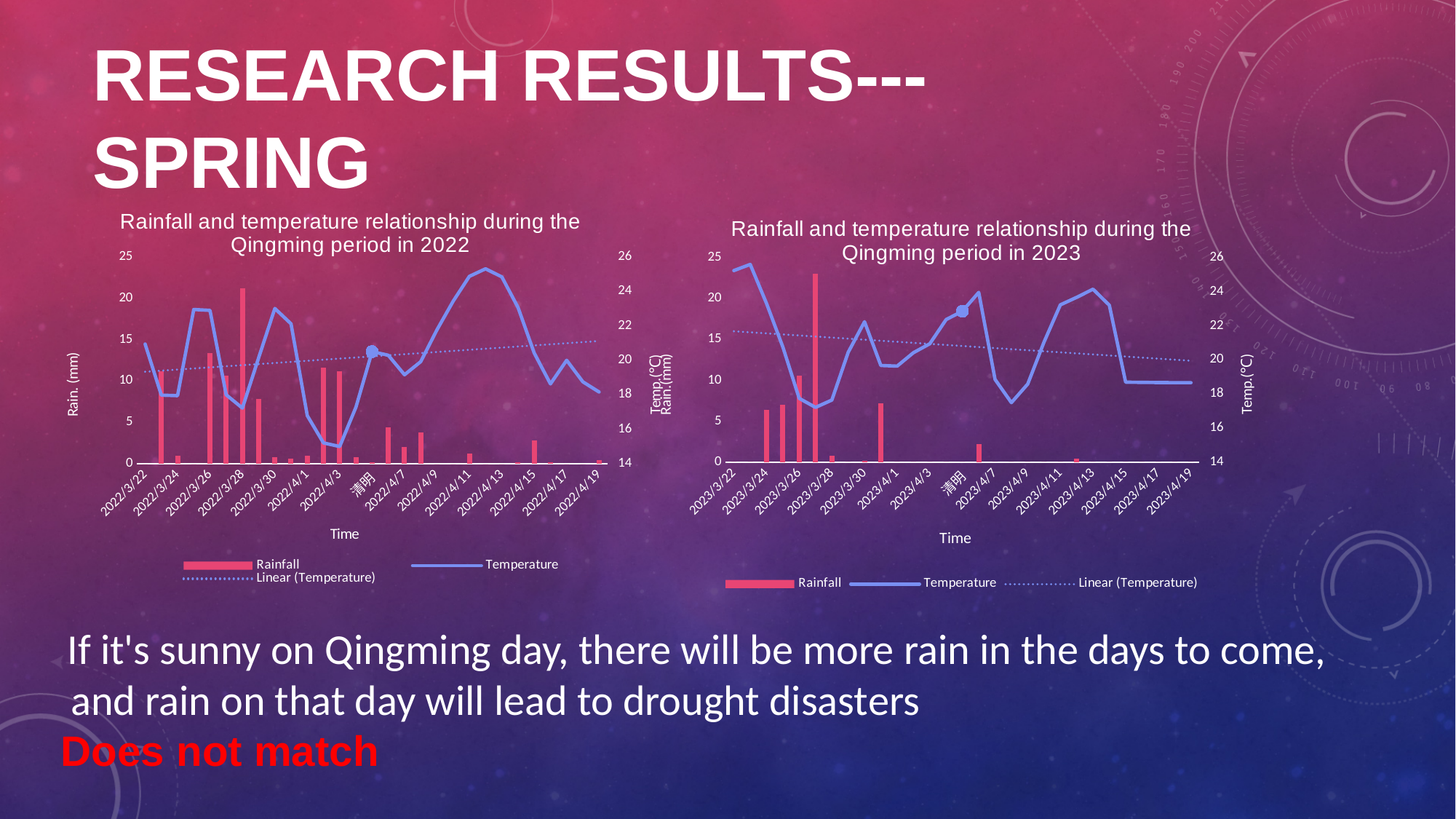

# Research results---spring

### Chart: Rainfall and temperature relationship during the Qingming period in 2022

| Category | Rainfall | Temperature |
|---|---|---|
| 2022/3/22 | 0.0 | 20.94 |
| 2022/3/23 | 11.2 | 17.98 |
| 2022/3/24 | 1.0 | 17.95 |
| 2022/3/25 | 0.0 | 22.94 |
| 2022/3/26 | 13.4 | 22.89 |
| 2022/3/27 | 10.6 | 18.0 |
| 2022/3/28 | 21.2 | 17.23 |
| 2022/3/29 | 7.8 | 20.14 |
| 2022/3/30 | 0.8 | 23.0 |
| 2022/3/31 | 0.6 | 22.11 |
| 2022/4/1 | 1.0 | 16.79 |
| 2022/4/2 | 11.6 | 15.21 |
| 2022/4/3 | 11.2 | 15.0 |
| 2022/4/4 | 0.8 | 17.28 |
| 清明 | 0.2 | 20.5 |
| 2022/4/6 | 4.4 | 20.29 |
| 2022/4/7 | 2.0 | 19.16 |
| 2022/4/8 | 3.8 | 19.92 |
| 2022/4/9 | 0.0 | 21.76 |
| 2022/4/10 | 0.0 | 23.42 |
| 2022/4/11 | 1.2 | 24.86 |
| 2022/4/12 | 0.0 | 25.3 |
| 2022/4/13 | 0.0 | 24.83 |
| 2022/4/14 | 0.2 | 23.06 |
| 2022/4/15 | 2.8 | 20.42 |
| 2022/4/16 | 0.2 | 18.63 |
| 2022/4/17 | 0.0 | 20.0 |
| 2022/4/18 | 0.0 | 18.75 |
| 2022/4/19 | 0.4 | 18.16 |

### Chart: Rainfall and temperature relationship during the Qingming period in 2023

| Category | Rainfall | Temperature |
|---|---|---|
| 2023/3/22 | 0.0 | 25.23 |
| 2023/3/23 | 0.0 | 25.59 |
| 2023/3/24 | 6.4 | 23.3 |
| 2023/3/25 | 7.0 | 20.75 |
| 2023/3/26 | 10.6 | 17.74 |
| 2023/3/27 | 23.0 | 17.21 |
| 2023/3/28 | 0.8 | 17.64 |
| 2023/3/29 | 0.0 | 20.44 |
| 2023/3/30 | 0.2 | 22.23 |
| 2023/3/31 | 7.2 | 19.67 |
| 2023/4/1 | 0.0 | 19.63 |
| 2023/4/2 | 0.0 | 20.42 |
| 2023/4/3 | 0.0 | 20.94 |
| 2023/4/4 | 0.0 | 22.36 |
| 清明 | 0.0 | 22.85 |
| 2023/4/6 | 2.2 | 23.95 |
| 2023/4/7 | 0.0 | 18.85 |
| 2023/4/8 | 0.0 | 17.49 |
| 2023/4/9 | 0.0 | 18.58 |
| 2023/4/10 | 0.0 | 21.04 |
| 2023/4/11 | 0.0 | 23.22 |
| 2023/4/12 | 0.4 | 23.66 |
| 2023/4/13 | 0.0 | 24.14 |
| 2023/4/14 | 0.0 | 23.2 |
| 2023/4/15 | 0.0 | 18.69 |
| 2023/4/16 | 0.0 | 18.68 |
| 2023/4/17 | 0.0 | 18.67 |
| 2023/4/18 | 0.0 | 18.66 |
| 2023/4/19 | 0.0 | 18.66 |
 If it's sunny on Qingming day, there will be more rain in the days to come,
 and rain on that day will lead to drought disasters
Does not match